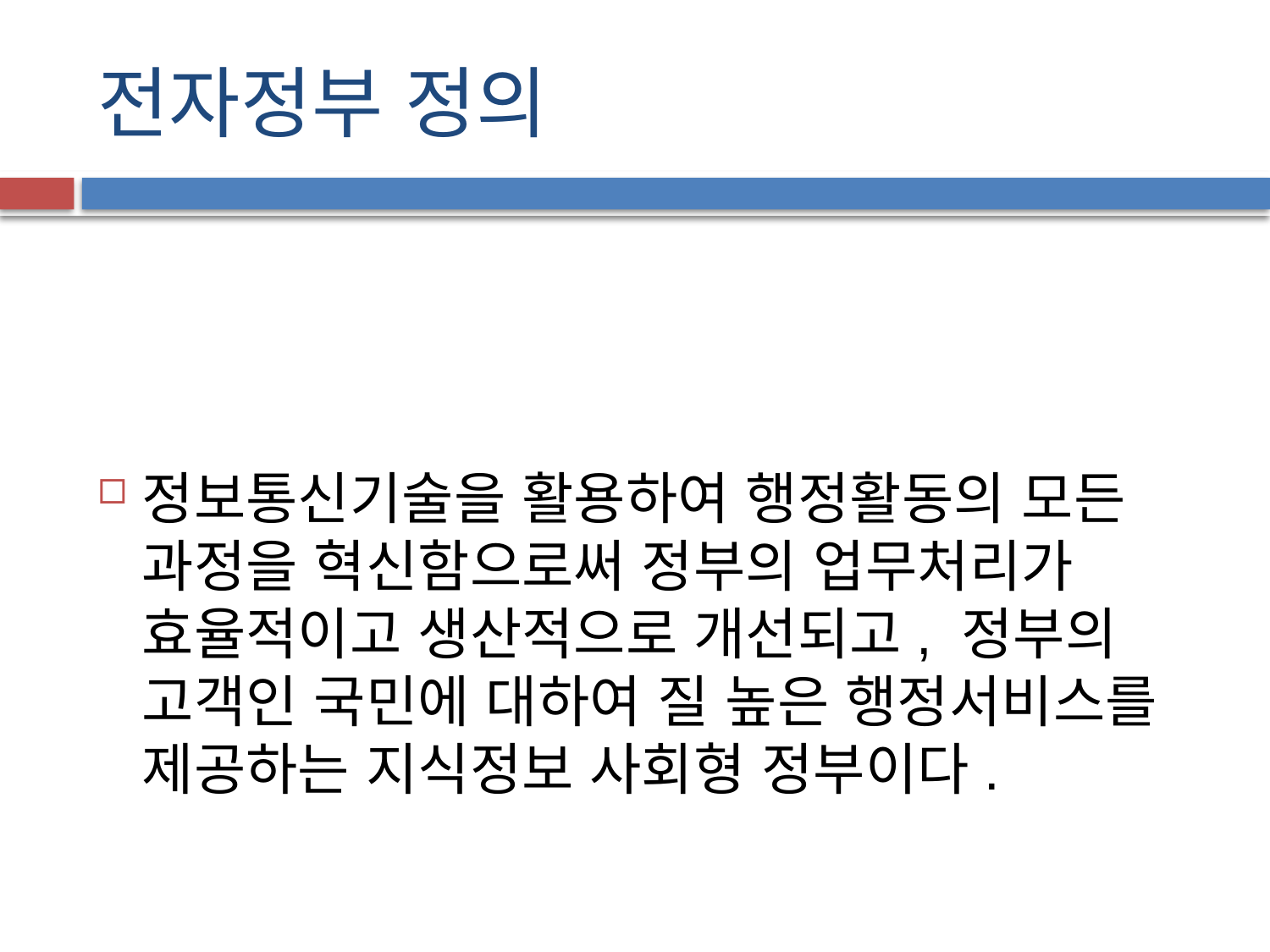

# 전자정부 정의

정보통신기술을 활용하여 행정활동의 모든 과정을 혁신함으로써 정부의 업무처리가 효율적이고 생산적으로 개선되고, 정부의 고객인 국민에 대하여 질 높은 행정서비스를 제공하는 지식정보 사회형 정부이다.